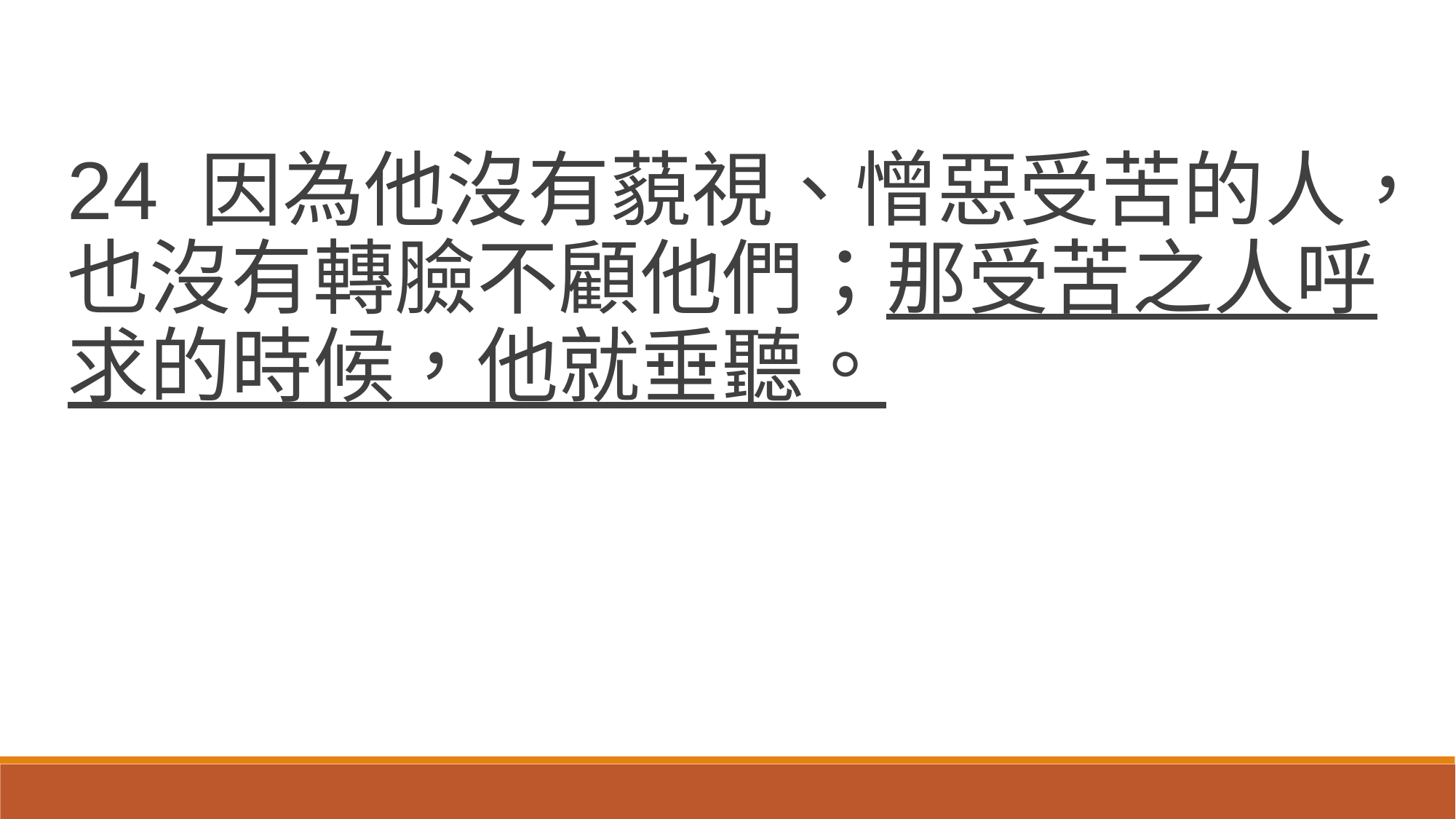

24 因為他沒有藐視、憎惡受苦的人，也沒有轉臉不顧他們；那受苦之人呼求的時候，他就垂聽。